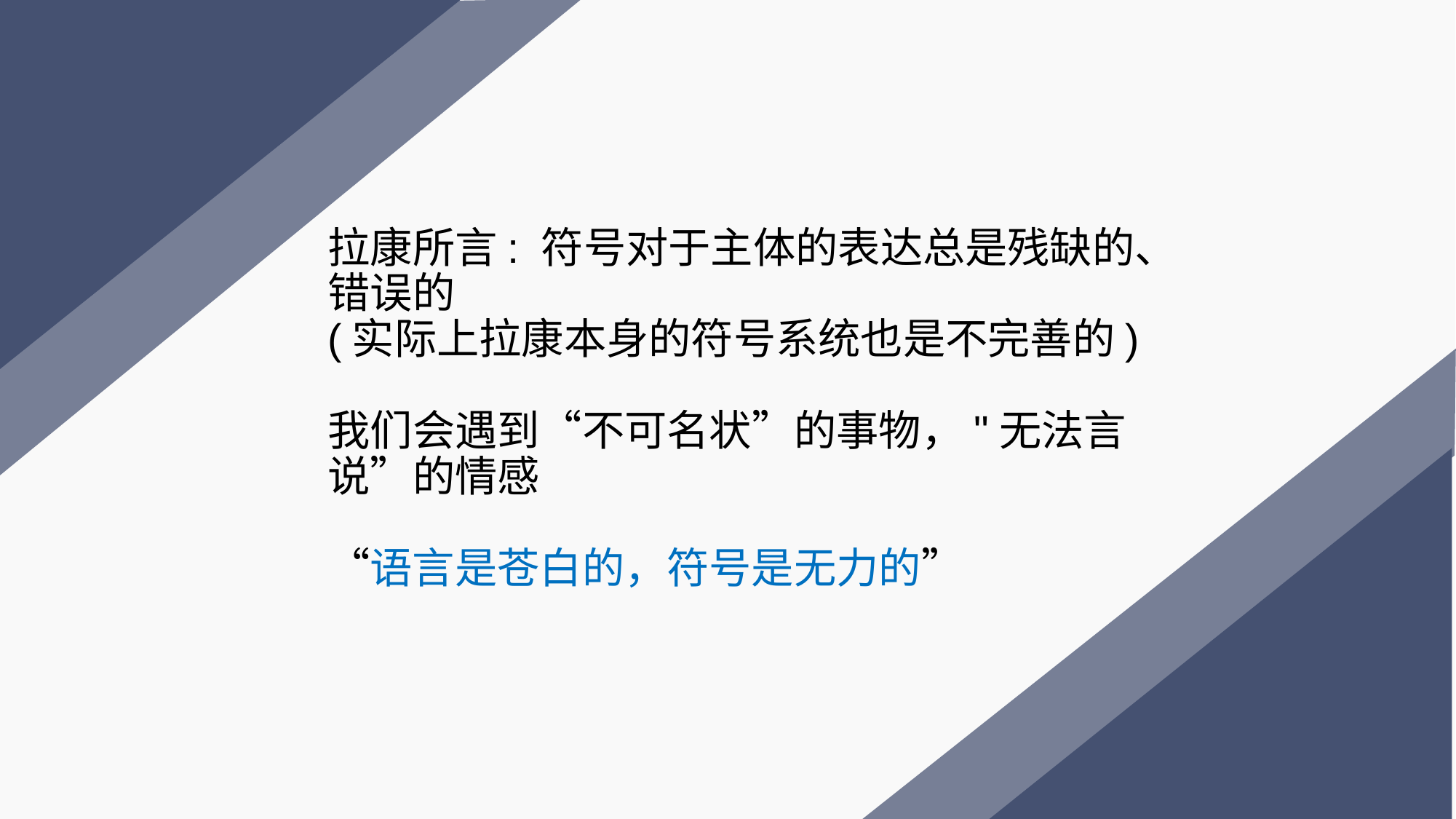

# 拉康所言: 符号对于主体的表达总是残缺的、错误的 (实际上拉康本身的符号系统也是不完善的) 我们会遇到“不可名状”的事物，"无法言说”的情感 “语言是苍白的，符号是无力的”